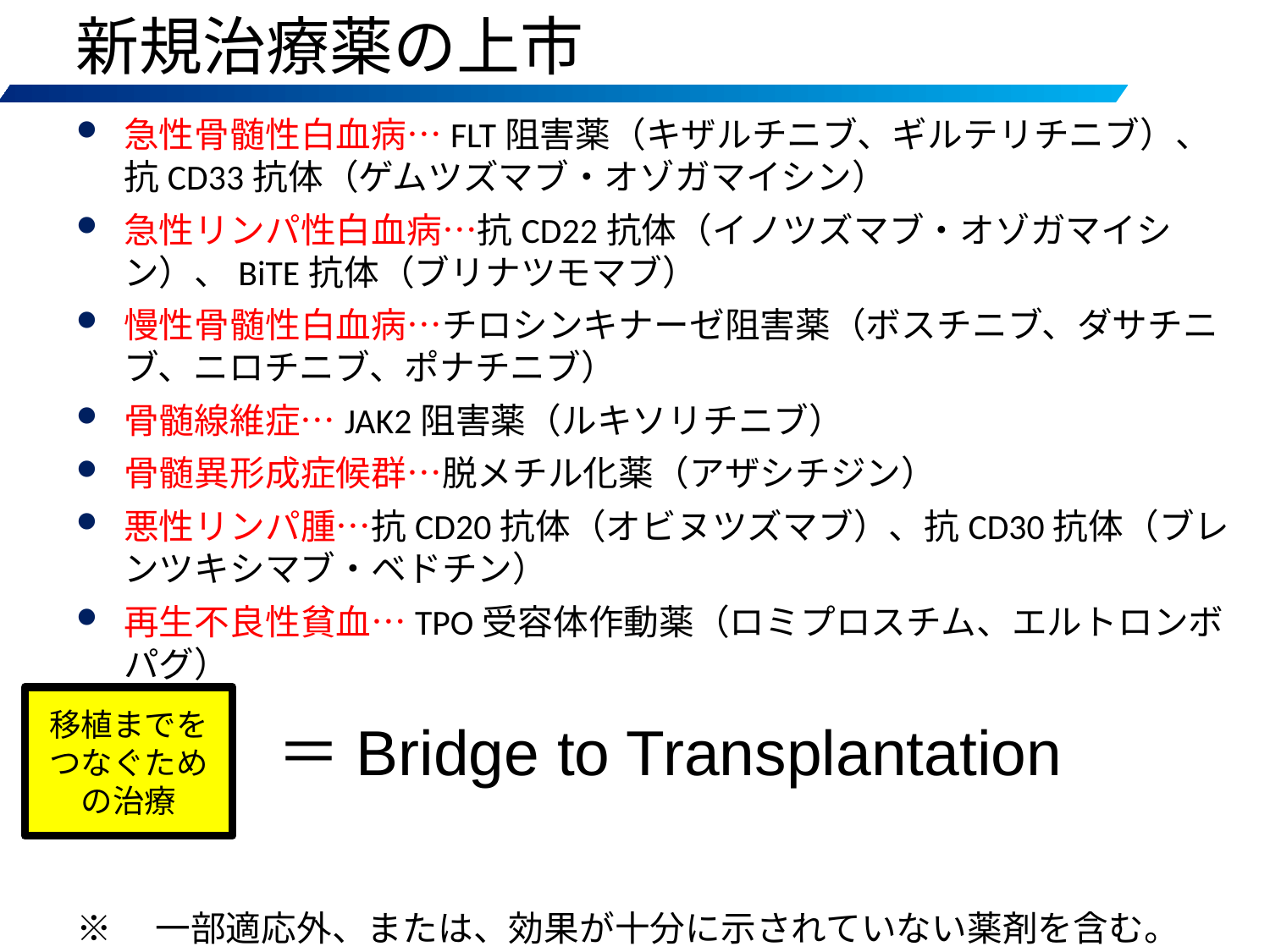

新規治療薬の上市

急性骨髄性白血病…FLT阻害薬（キザルチニブ、ギルテリチニブ）、抗CD33抗体（ゲムツズマブ・オゾガマイシン）
急性リンパ性白血病…抗CD22抗体（イノツズマブ・オゾガマイシン）、BiTE抗体（ブリナツモマブ）
慢性骨髄性白血病…チロシンキナーゼ阻害薬（ボスチニブ、ダサチニブ、ニロチニブ、ポナチニブ）
骨髄線維症…JAK2阻害薬（ルキソリチニブ）
骨髄異形成症候群…脱メチル化薬（アザシチジン）
悪性リンパ腫…抗CD20抗体（オビヌツズマブ）、抗CD30抗体（ブレンツキシマブ・ベドチン）
再生不良性貧血…TPO受容体作動薬（ロミプロスチム、エルトロンボパグ）

※　一部適応外、または、効果が十分に示されていない薬剤を含む。
移植までを
つなぐための治療
＝Bridge to Transplantation